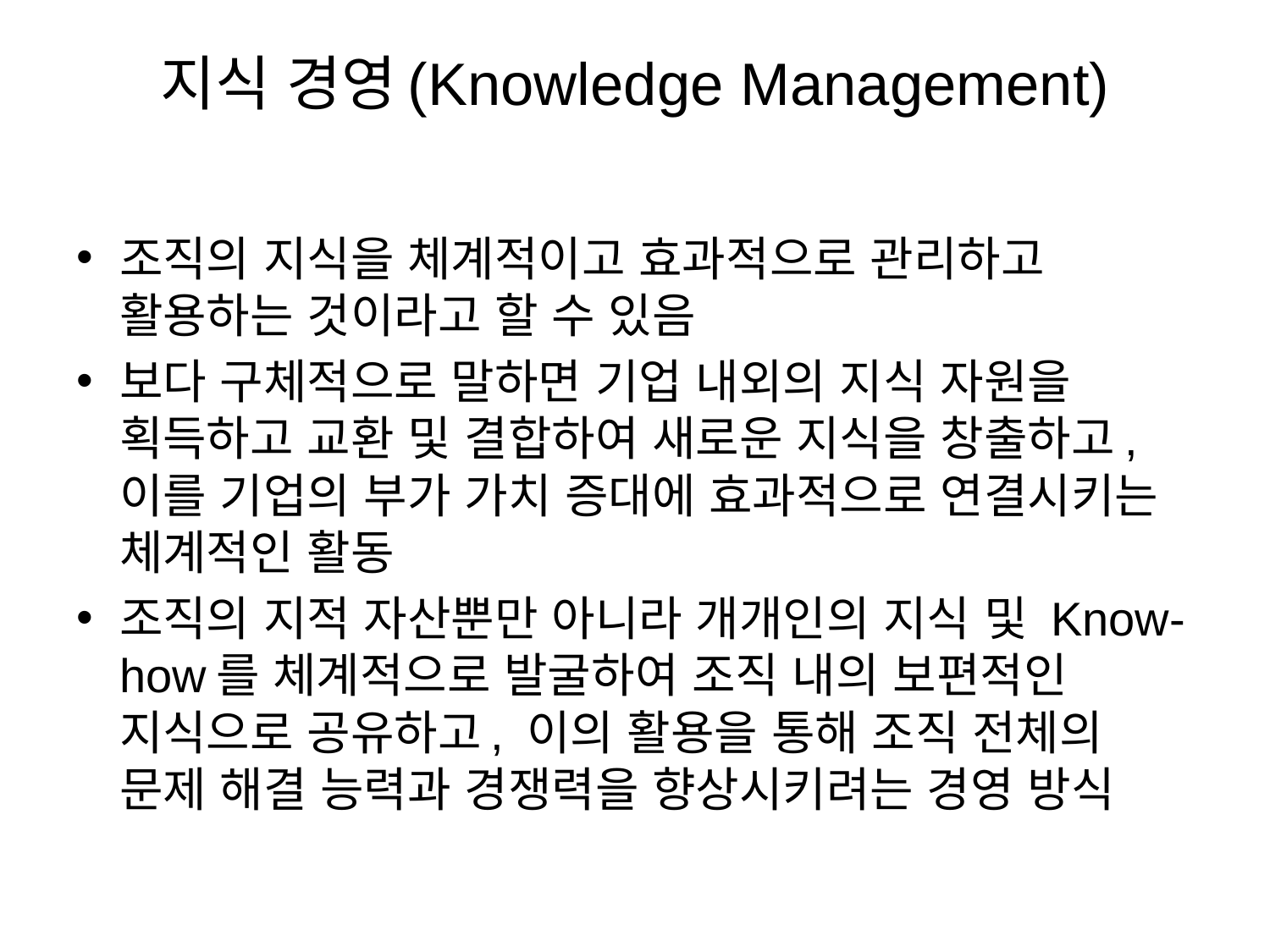

# 지식 경영(Knowledge Management)
조직의 지식을 체계적이고 효과적으로 관리하고 활용하는 것이라고 할 수 있음
보다 구체적으로 말하면 기업 내외의 지식 자원을 획득하고 교환 및 결합하여 새로운 지식을 창출하고, 이를 기업의 부가 가치 증대에 효과적으로 연결시키는 체계적인 활동
조직의 지적 자산뿐만 아니라 개개인의 지식 및 Know-how를 체계적으로 발굴하여 조직 내의 보편적인 지식으로 공유하고, 이의 활용을 통해 조직 전체의 문제 해결 능력과 경쟁력을 향상시키려는 경영 방식